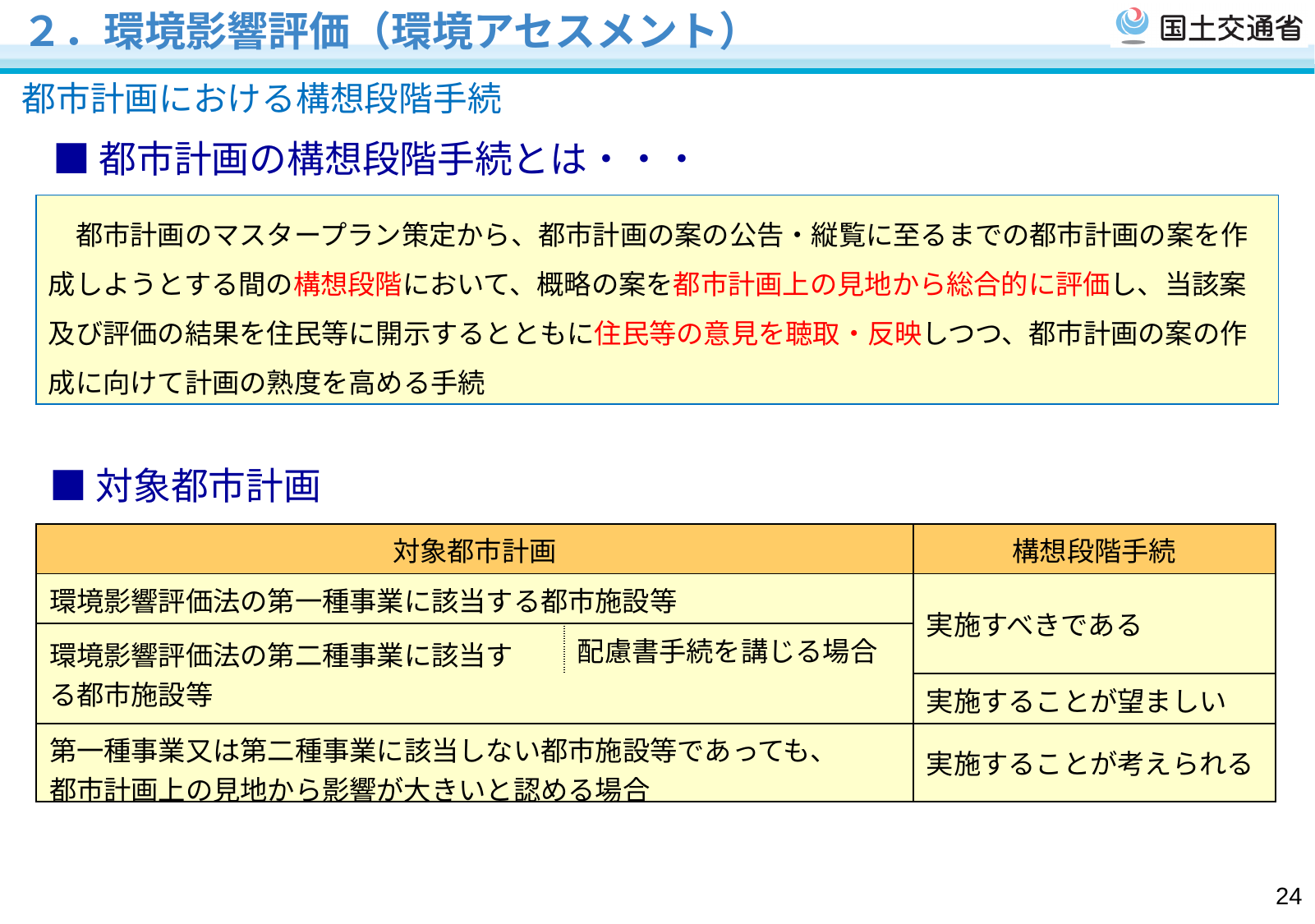

# ２．環境影響評価（環境アセスメント）
都市計画における構想段階手続
　■ 都市計画の構想段階手続とは・・・
　都市計画のマスタープラン策定から、都市計画の案の公告・縦覧に至るまでの都市計画の案を作成しようとする間の構想段階において、概略の案を都市計画上の見地から総合的に評価し、当該案及び評価の結果を住民等に開示するとともに住民等の意見を聴取・反映しつつ、都市計画の案の作成に向けて計画の熟度を高める手続
　■ 対象都市計画
| 対象都市計画 |  |  | 構想段階手続 |
| --- | --- | --- | --- |
| 環境影響評価法の第一種事業に該当する都市施設等 |  |  | 実施すべきである |
| 環境影響評価法の第二種事業に該当する都市施設等 |  | 配慮書手続を講じる場合 |  |
|  |  |  | 実施することが望ましい |
| 第一種事業又は第二種事業に該当しない都市施設等であっても、 都市計画上の見地から影響が大きいと認める場合 |  |  | 実施することが考えられる |
24